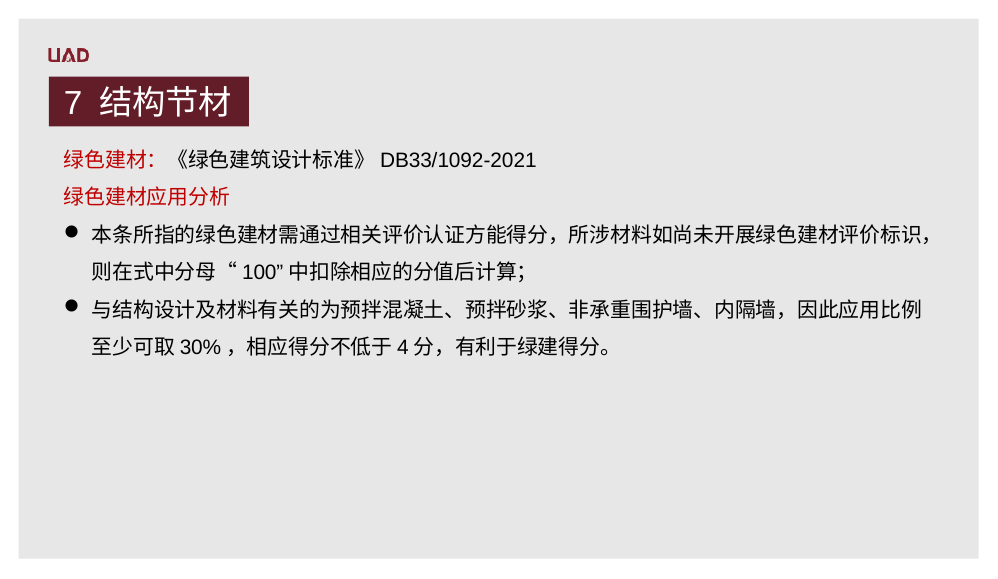

7 结构节材
绿色建材：《绿色建筑设计标准》DB33/1092-2021
绿色建材应用分析
本条所指的绿色建材需通过相关评价认证方能得分，所涉材料如尚未开展绿色建材评价标识，则在式中分母“100”中扣除相应的分值后计算；
与结构设计及材料有关的为预拌混凝土、预拌砂浆、非承重围护墙、内隔墙，因此应用比例至少可取30%，相应得分不低于4分，有利于绿建得分。